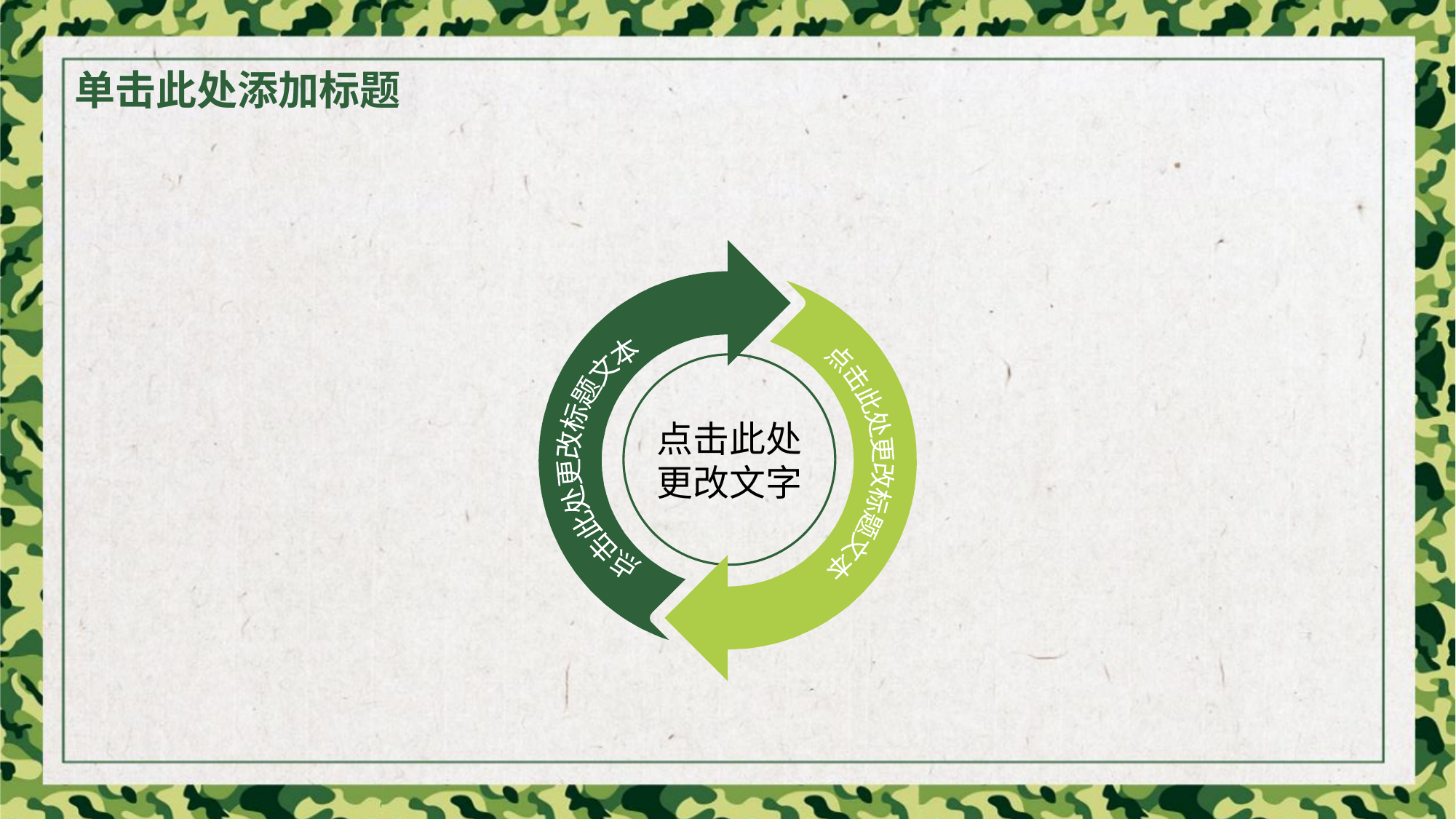

单击此处添加标题

点击此处更改标题文本
点击此处更改标题文本
点击此处
更改文字